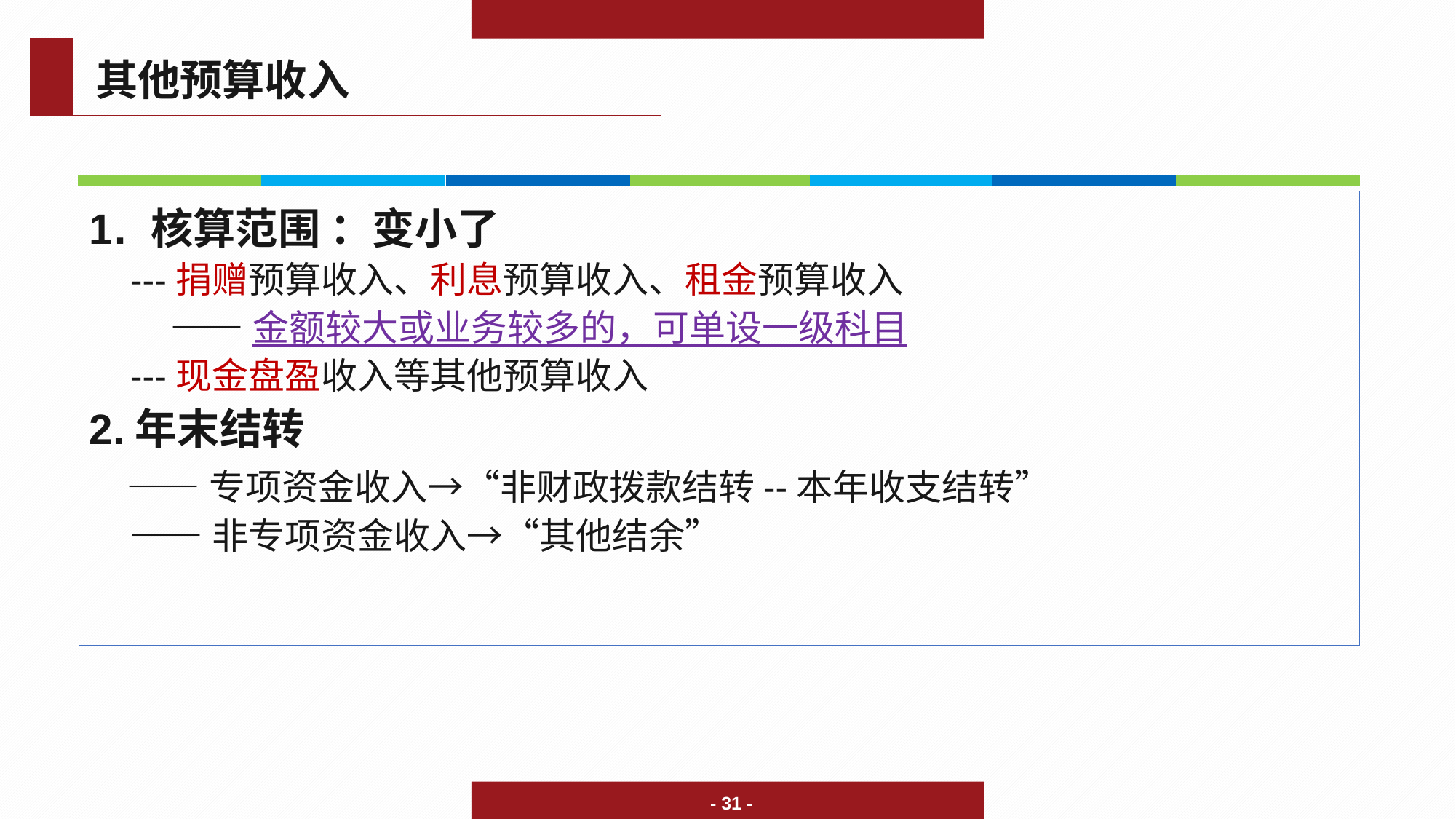

其他预算收入

核算范围 ：变小了
    ---捐赠预算收入、利息预算收入、租金预算收入
          ——金额较大或业务较多的，可单设一级科目
    ---现金盘盈收入等其他预算收入
2.年末结转
    ——专项资金收入→“非财政拨款结转--本年收支结转”
     ——非专项资金收入→“其他结余”

- 31 -